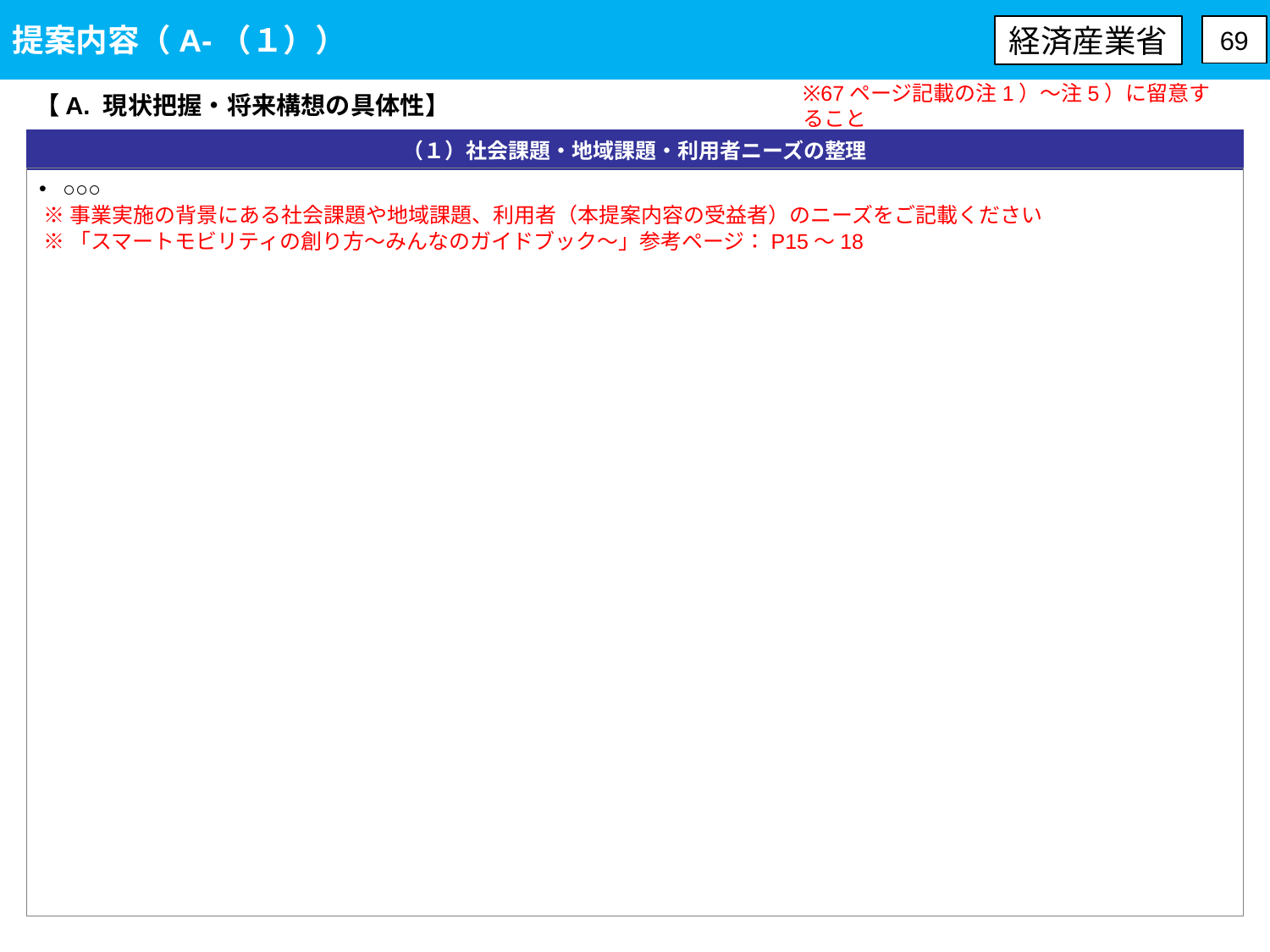

提案内容（A-（１））
経済産業省
69
【A. 現状把握・将来構想の具体性】
※67ページ記載の注1）～注5）に留意すること
（１）社会課題・地域課題・利用者ニーズの整理
○○○
 ※事業実施の背景にある社会課題や地域課題、利用者（本提案内容の受益者）のニーズをご記載ください
 ※「スマートモビリティの創り方～みんなのガイドブック～」参考ページ：P15～18